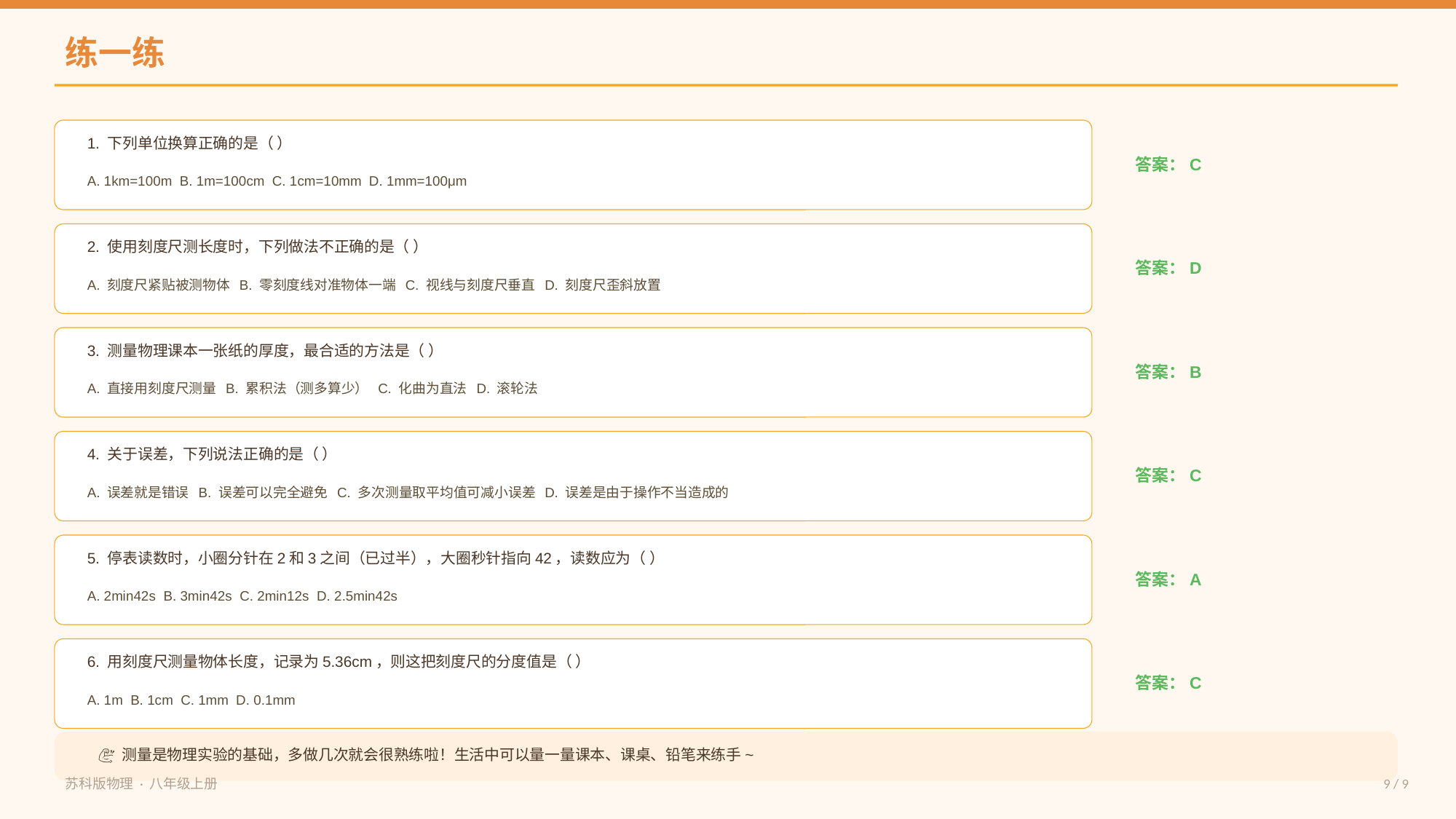

练一练

1. 下列单位换算正确的是（ ）
答案：C
A. 1km=100m  B. 1m=100cm  C. 1cm=10mm  D. 1mm=100μm

2. 使用刻度尺测长度时，下列做法不正确的是（ ）
答案：D
A. 刻度尺紧贴被测物体  B. 零刻度线对准物体一端  C. 视线与刻度尺垂直  D. 刻度尺歪斜放置

3. 测量物理课本一张纸的厚度，最合适的方法是（ ）
答案：B
A. 直接用刻度尺测量  B. 累积法（测多算少）  C. 化曲为直法  D. 滚轮法

4. 关于误差，下列说法正确的是（ ）
答案：C
A. 误差就是错误  B. 误差可以完全避免  C. 多次测量取平均值可减小误差  D. 误差是由于操作不当造成的

5. 停表读数时，小圈分针在2和3之间（已过半），大圈秒针指向42，读数应为（ ）
答案：A
A. 2min42s  B. 3min42s  C. 2min12s  D. 2.5min42s

6. 用刻度尺测量物体长度，记录为5.36cm，则这把刻度尺的分度值是（ ）
答案：C
A. 1m  B. 1cm  C. 1mm  D. 0.1mm

💪 测量是物理实验的基础，多做几次就会很熟练啦！生活中可以量一量课本、课桌、铅笔来练手~
苏科版物理 · 八年级上册
9 / 9